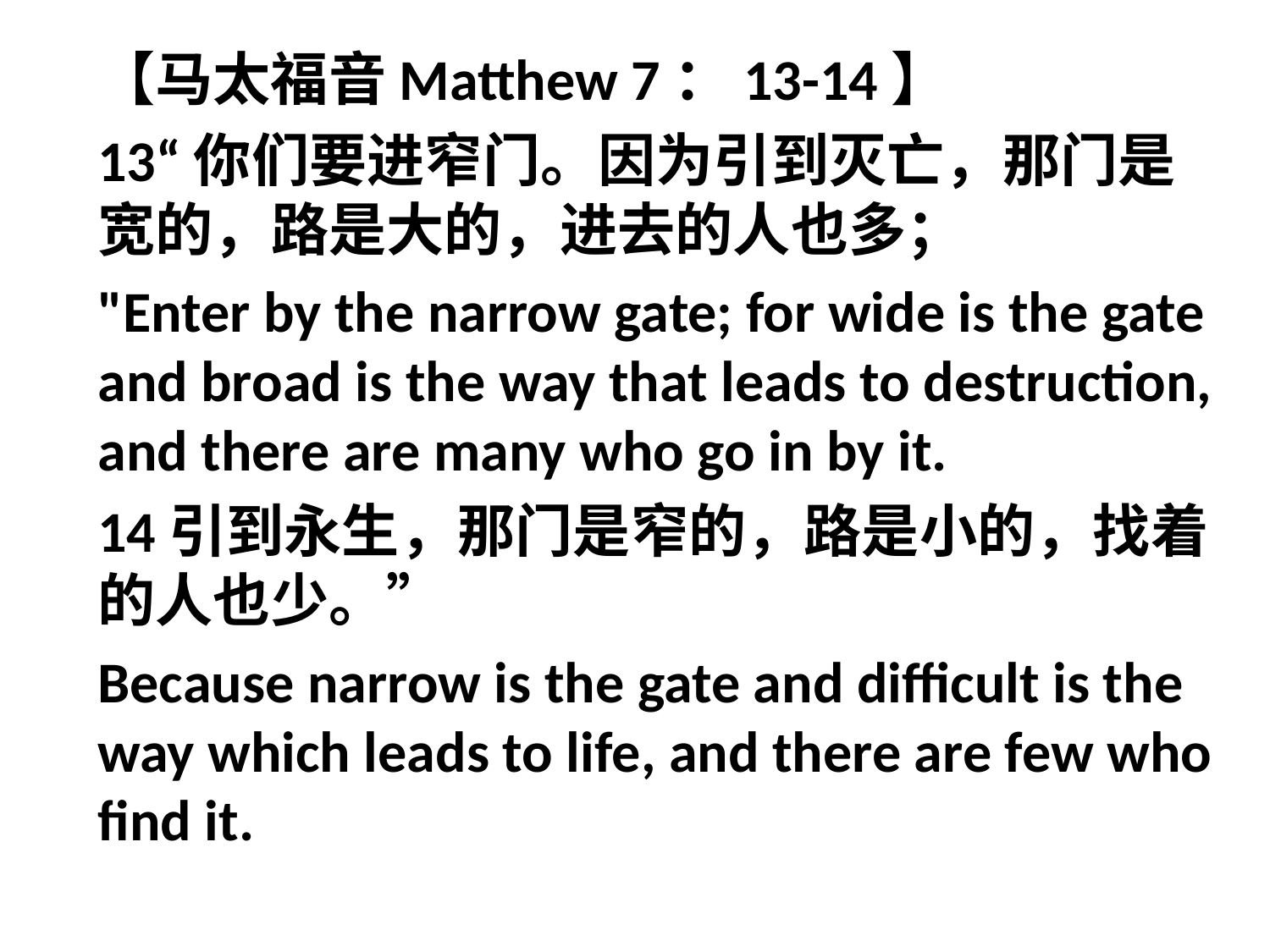

【马太福音Matthew 7：13-14】
13“你们要进窄门。因为引到灭亡，那门是宽的，路是大的，进去的人也多；
"Enter by the narrow gate; for wide is the gate and broad is the way that leads to destruction, and there are many who go in by it.
14引到永生，那门是窄的，路是小的，找着的人也少。”
Because narrow is the gate and difficult is the way which leads to life, and there are few who find it.